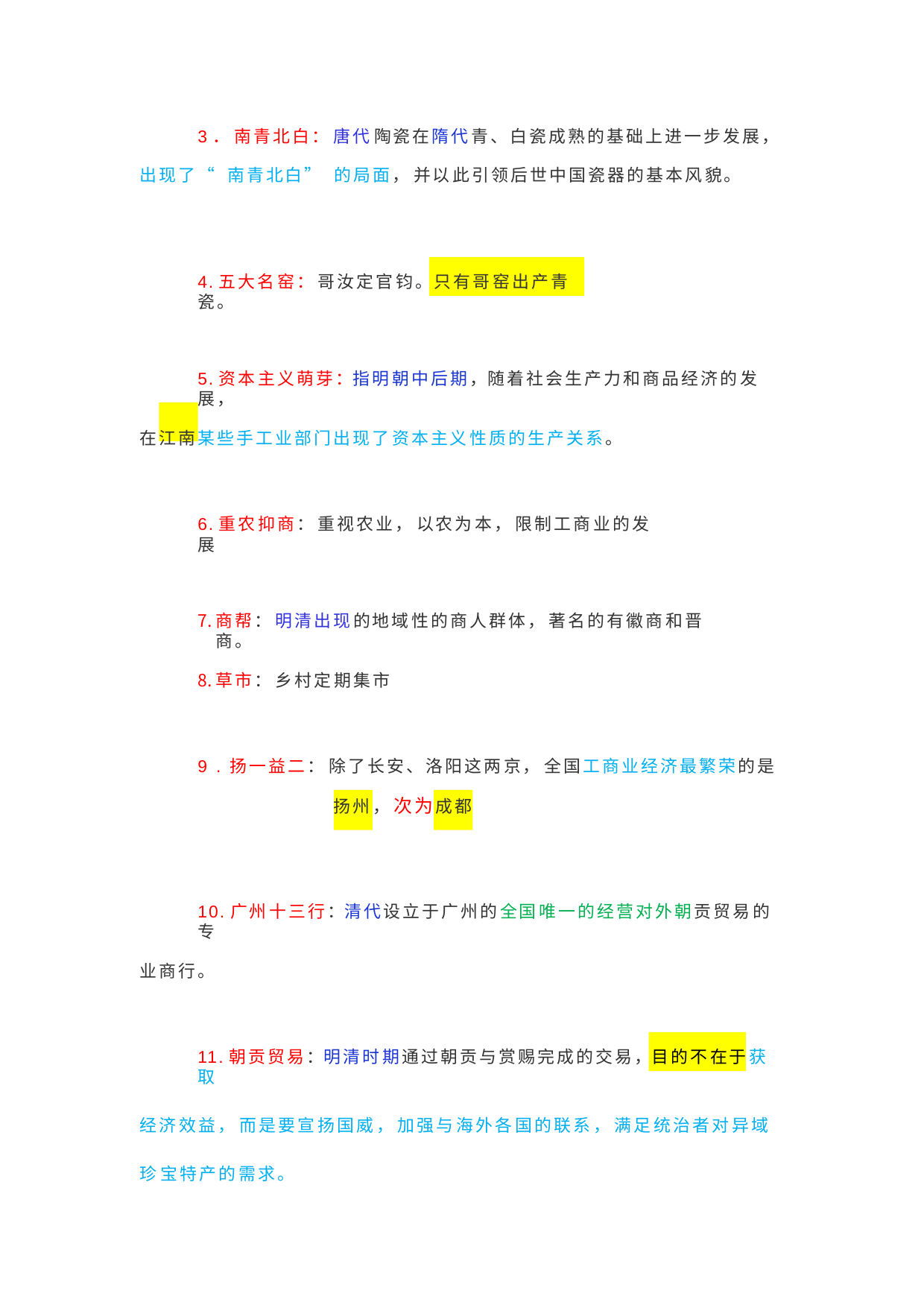

3． 南青北白： 唐代 陶瓷在隋代青、白瓷成熟的基础上进一步发展，

出现了“ 南青北白” 的局面， 并以此引领后世中国瓷器的基本风貌。

4.五大名窑： 哥汝定官钧。只有哥窑出产青瓷。
5.资本主义萌芽：指明朝中后期，随着社会生产力和商品经济的发展，

在江南某些手工业部门出现了资本主义性质的生产关系。

6.重农抑商： 重视农业， 以农为本， 限制工商业的发展
商帮： 明清出现的地域性的商人群体， 著名的有徽商和晋商。

草市： 乡村定期集市
9 . 扬一益二： 除了长安、洛阳这两京， 全国工商业经济最繁荣的是

扬州， 次为成都

10.广州十三行：清代设立于广州的全国唯一的经营对外朝贡贸易的专

业商行。

11.朝贡贸易：明清时期通过朝贡与赏赐完成的交易，目的不在于获取
经济效益， 而是要宣扬国威， 加强与海外各国的联系， 满足统治者对异域珍 宝特产的需求。